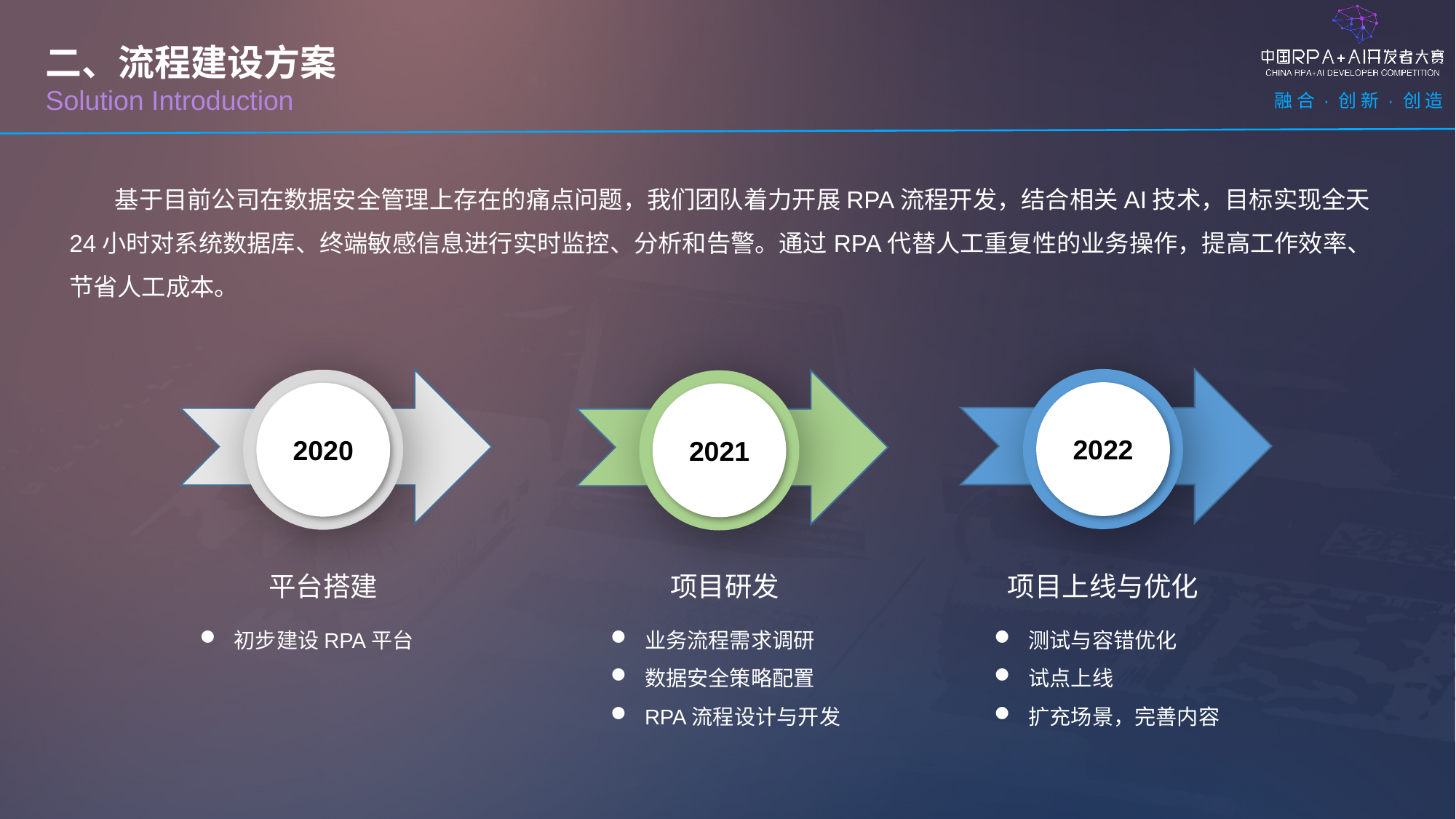

二、流程建设方案
Solution Introduction

基于目前公司在数据安全管理上存在的痛点问题，我们团队着力开展RPA流程开发，结合相关AI技术，目标实现全天24小时对系统数据库、终端敏感信息进行实时监控、分析和告警。通过RPA代替人工重复性的业务操作，提高工作效率、节省人工成本。

2022
2020
2021
平台搭建
项目研发
项目上线与优化
初步建设RPA平台
业务流程需求调研
数据安全策略配置
RPA流程设计与开发
测试与容错优化
试点上线
扩充场景，完善内容